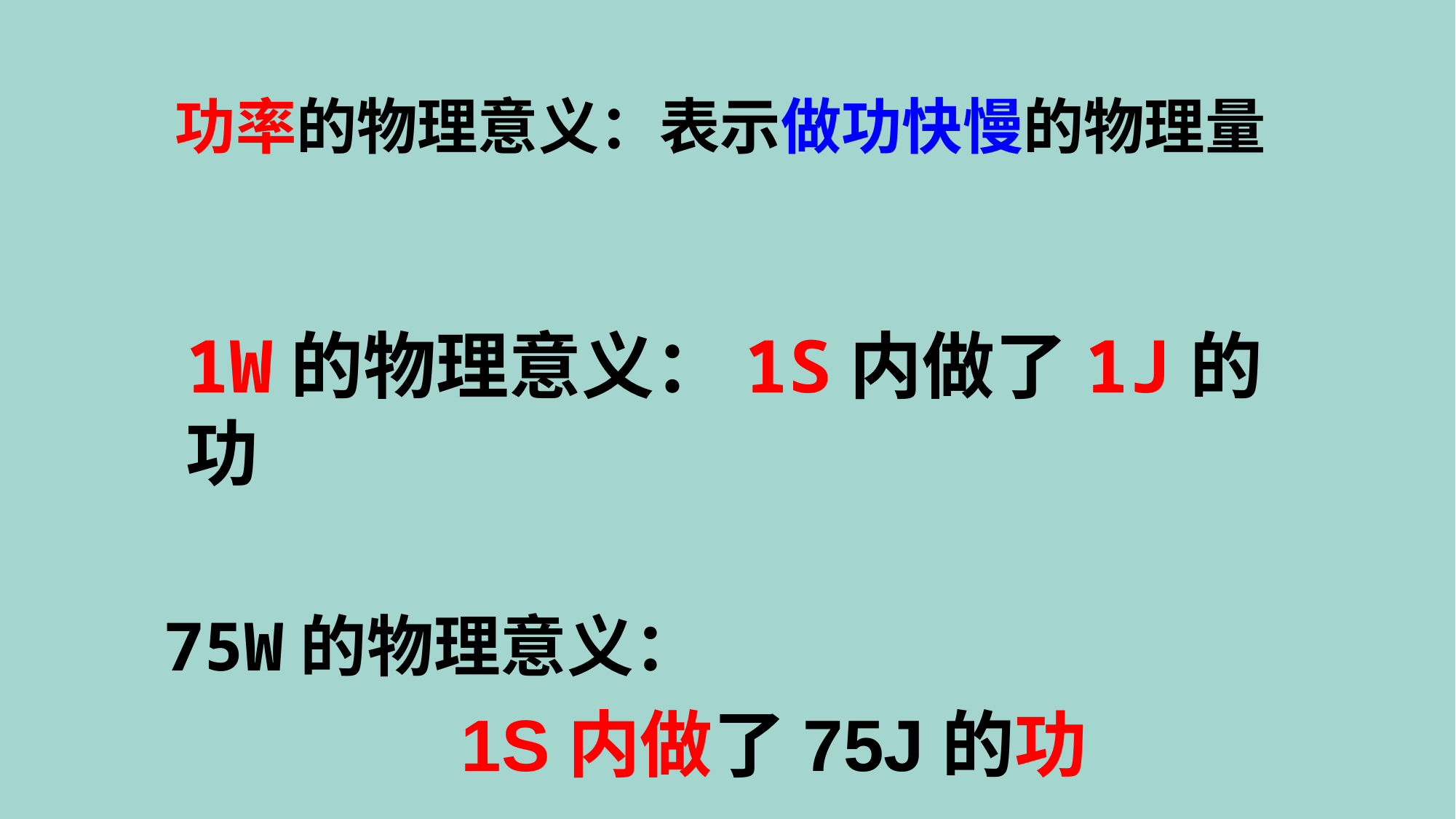

功率的物理意义：表示做功快慢的物理量
1W的物理意义：1S内做了1J的功
75W的物理意义：
	 1S内做了75J的功